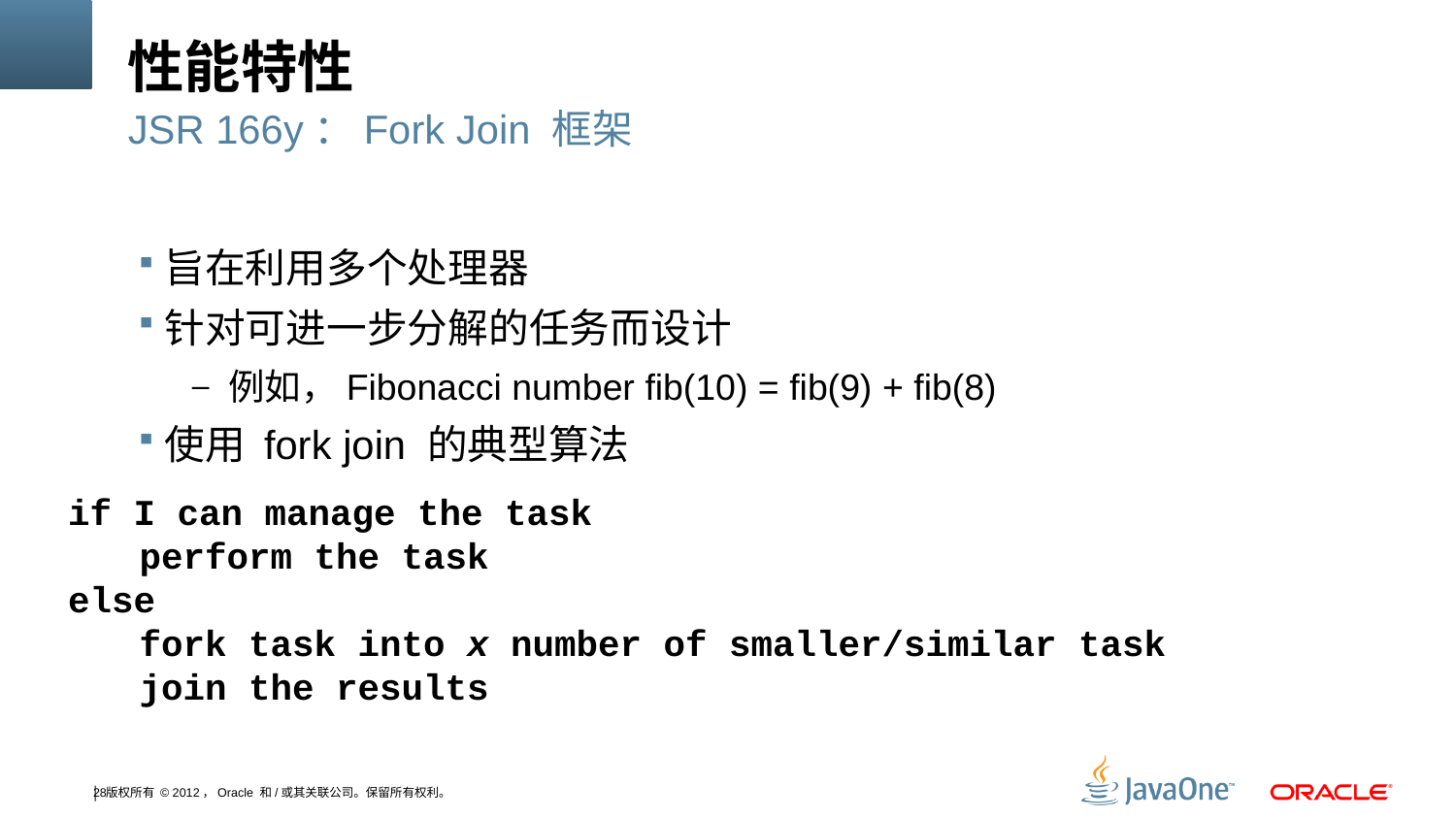

# 性能特性
JSR 166y：Fork Join 框架

旨在利用多个处理器
针对可进一步分解的任务而设计
例如，Fibonacci number fib(10) = fib(9) + fib(8)
使用 fork join 的典型算法

if I can manage the task
	perform the task
else
	fork task into x number of smaller/similar task
	join the results